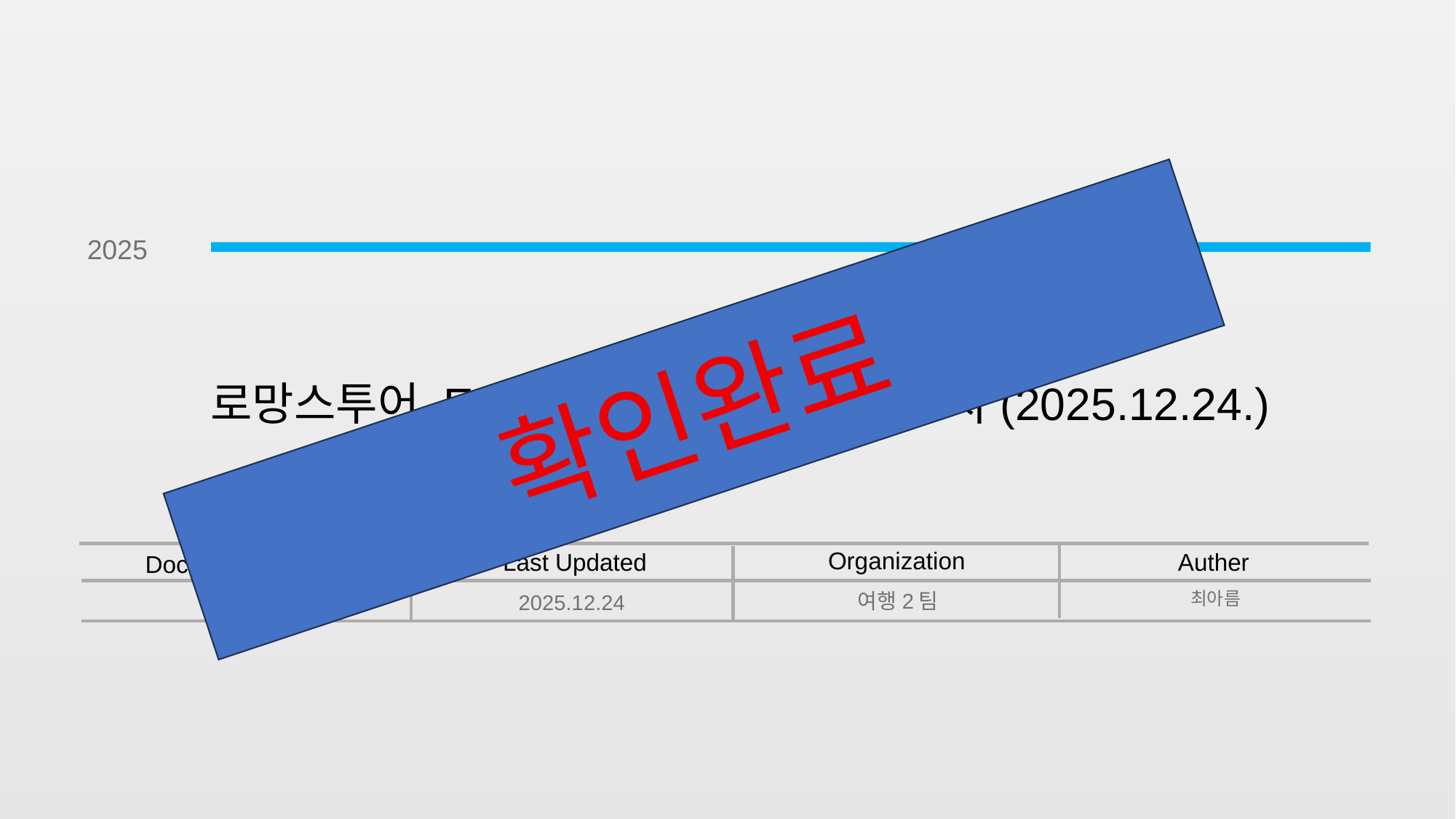

2025

로망스투어 ERP리뉴얼_검토사항 3차(2025.12.24.)
확인완료
Organization
Auther
Last Updated
Document Version
0.1
최아름
여행2팀
2025.12.24
17